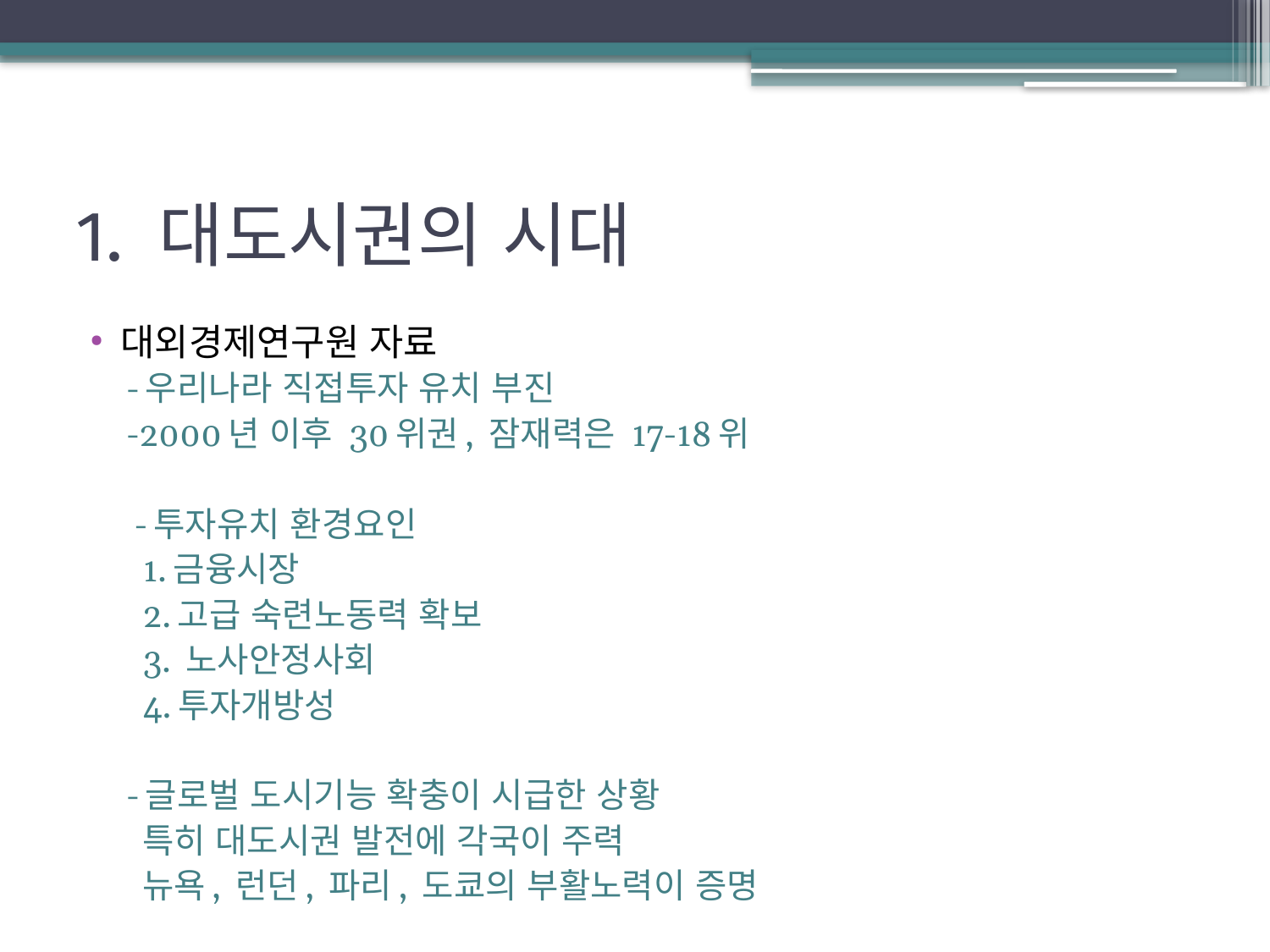

# 1. 대도시권의 시대
대외경제연구원 자료
-우리나라 직접투자 유치 부진
-2000년 이후 30위권, 잠재력은 17-18위

 -투자유치 환경요인
  1.금융시장
  2.고급 숙련노동력 확보
  3. 노사안정사회
  4.투자개방성

-글로벌 도시기능 확충이 시급한 상황
 특히 대도시권 발전에 각국이 주력
 뉴욕, 런던, 파리, 도쿄의 부활노력이 증명